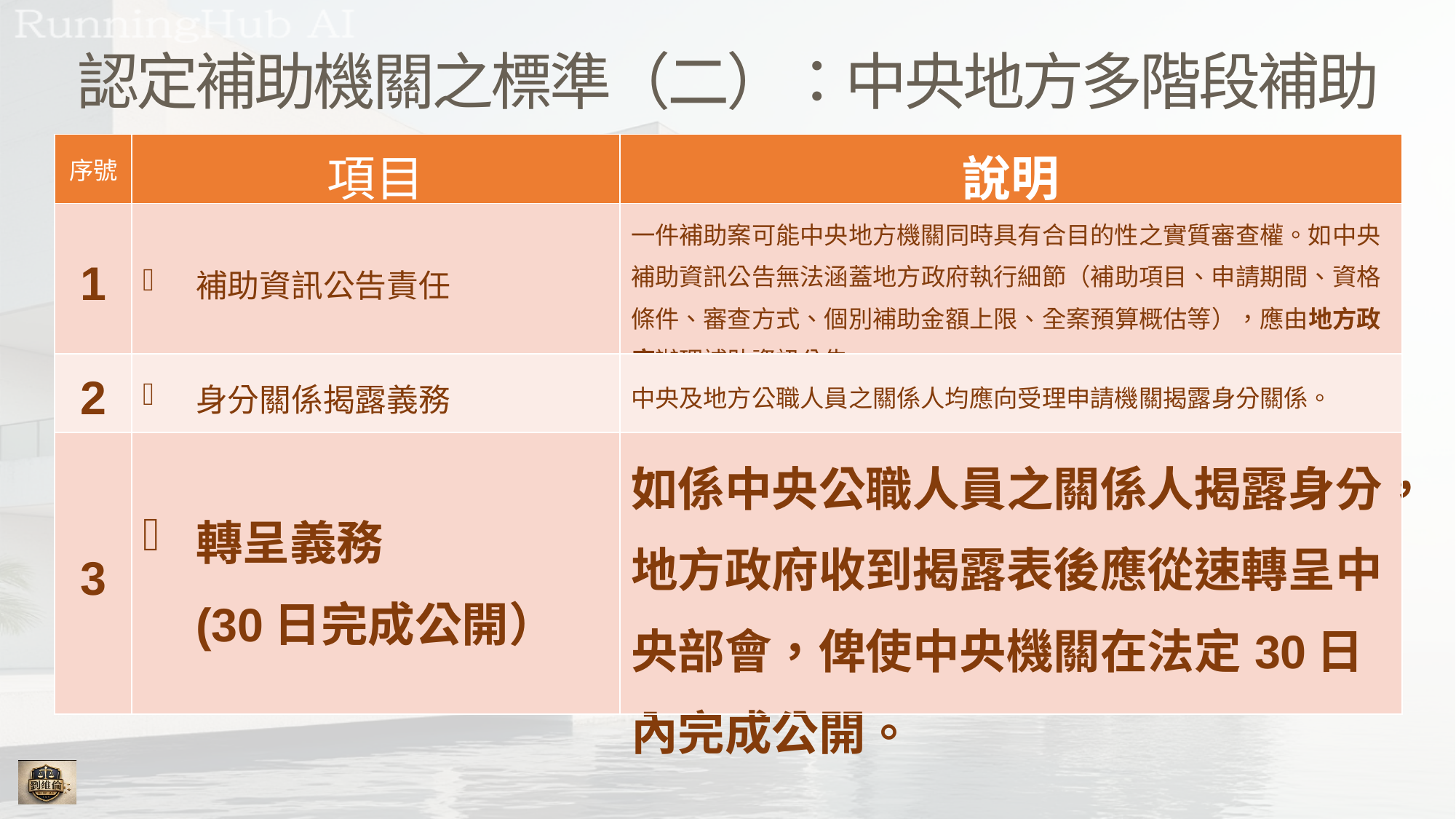

認定補助機關之標準（二）：中央地方多階段補助
| 序號 | 項目 | 說明 |
| --- | --- | --- |
| 1 | 補助資訊公告責任 | 一件補助案可能中央地方機關同時具有合目的性之實質審查權。如中央補助資訊公告無法涵蓋地方政府執行細節（補助項目、申請期間、資格條件、審查方式、個別補助金額上限、全案預算概估等），應由地方政府辦理補助資訊公告。 |
| 2 | 身分關係揭露義務 | 中央及地方公職人員之關係人均應向受理申請機關揭露身分關係。 |
| 3 | 轉呈義務 (30日完成公開） | 如係中央公職人員之關係人揭露身分，地方政府收到揭露表後應從速轉呈中央部會，俾使中央機關在法定30日內完成公開。 |